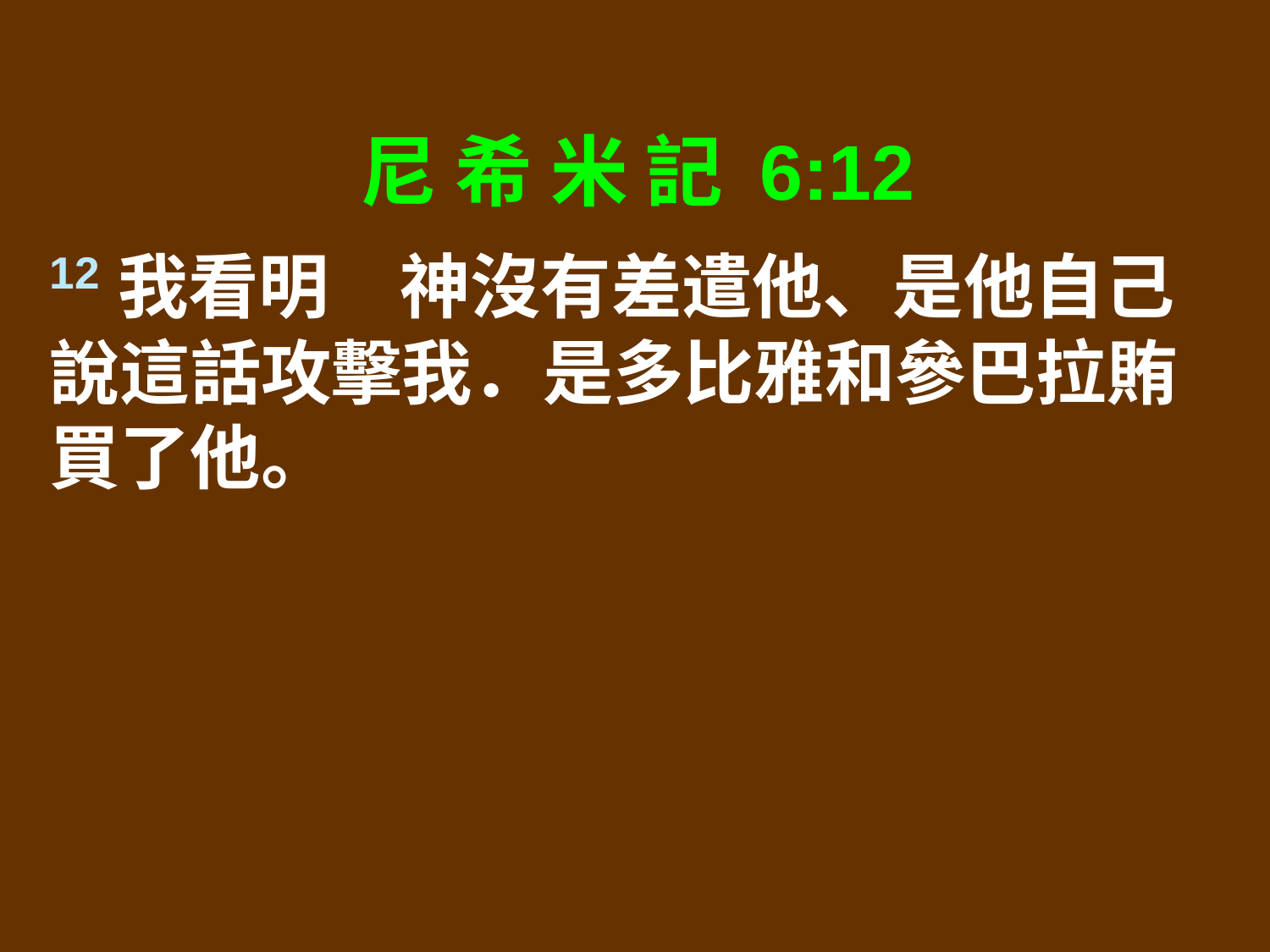

尼 希 米 記 6:12
12我看明　神沒有差遣他、是他自己說這話攻擊我．是多比雅和參巴拉賄買了他。